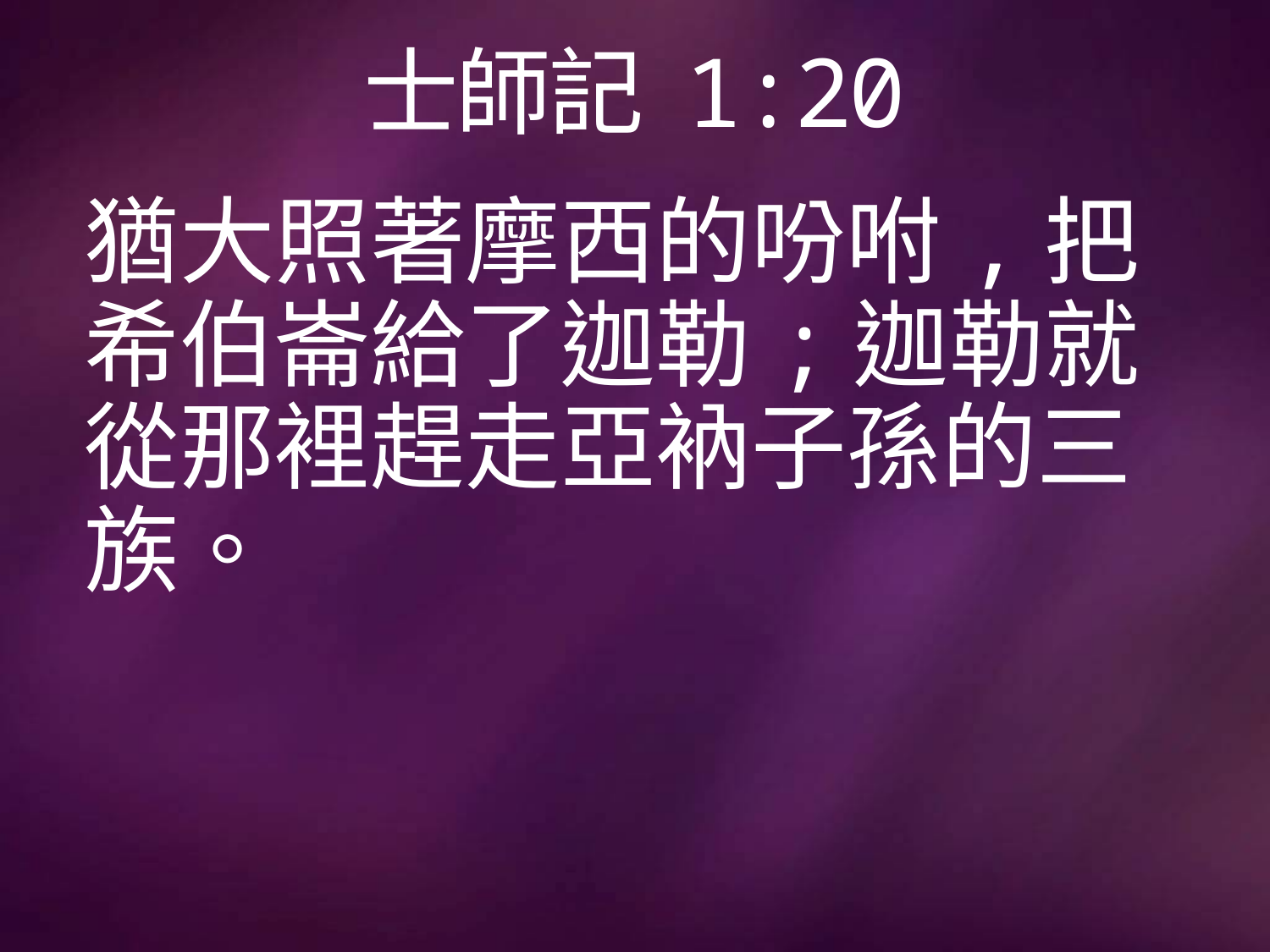

# 士師記 1:20
猶大照著摩西的吩咐,把希伯崙給了迦勒;迦勒就從那裡趕走亞衲子孫的三族。